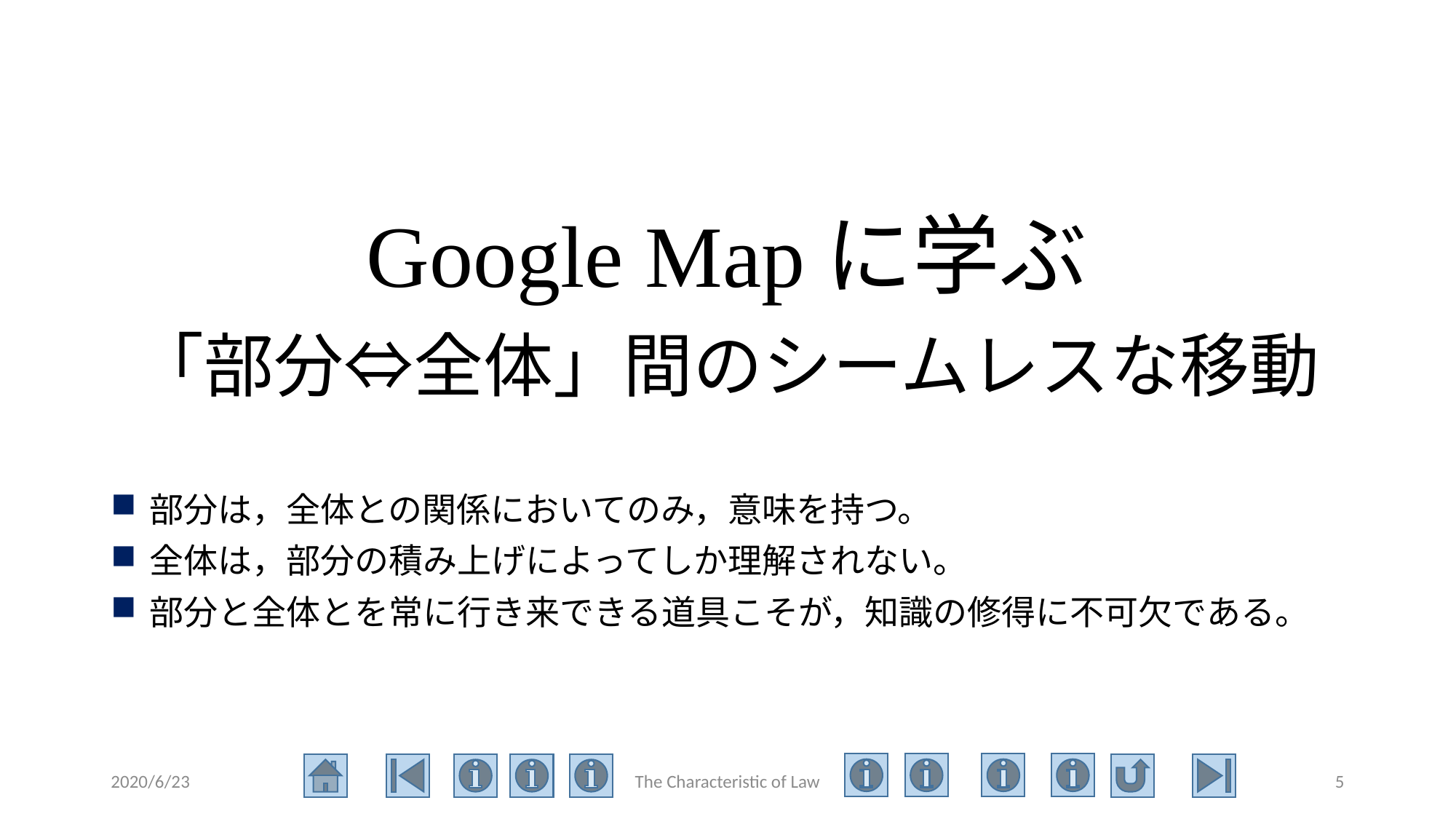

# Google Mapに学ぶ 「部分⇔全体」間のシームレスな移動
部分は，全体との関係においてのみ，意味を持つ。
全体は，部分の積み上げによってしか理解されない。
部分と全体とを常に行き来できる道具こそが，知識の修得に不可欠である。
2020/6/23
The Characteristic of Law
5